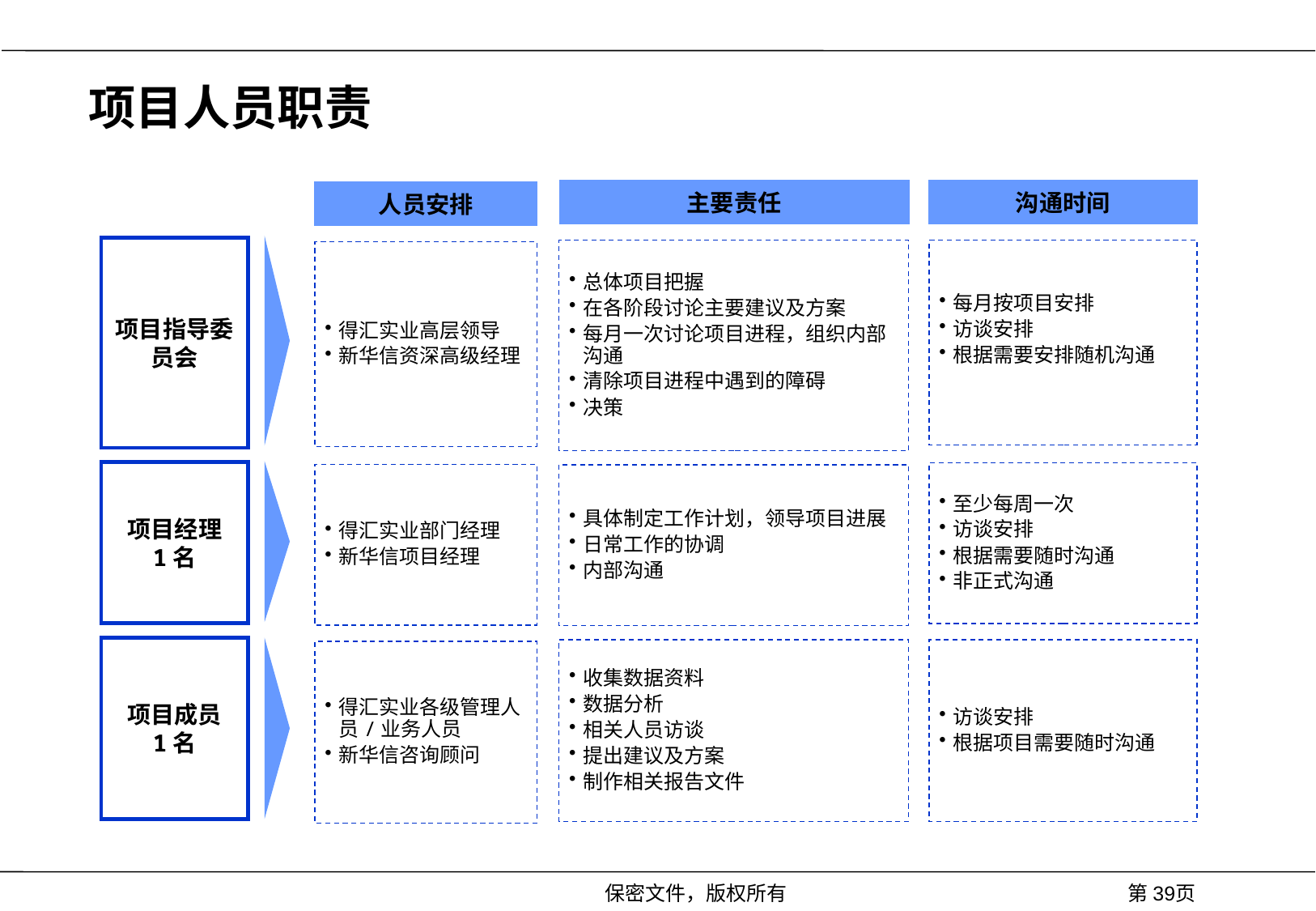

项目人员职责

主要责任
沟通时间
人员安排
项目指导委员会
总体项目把握
在各阶段讨论主要建议及方案
每月一次讨论项目进程，组织内部沟通
清除项目进程中遇到的障碍
决策
每月按项目安排
访谈安排
根据需要安排随机沟通

得汇实业高层领导
新华信资深高级经理

项目经理
1名
至少每周一次
访谈安排
根据需要随时沟通
非正式沟通
得汇实业部门经理
新华信项目经理
具体制定工作计划，领导项目进展
日常工作的协调
内部沟通

项目成员
1名
收集数据资料
数据分析
相关人员访谈
提出建议及方案
制作相关报告文件
访谈安排
根据项目需要随时沟通
得汇实业各级管理人员/业务人员
新华信咨询顾问